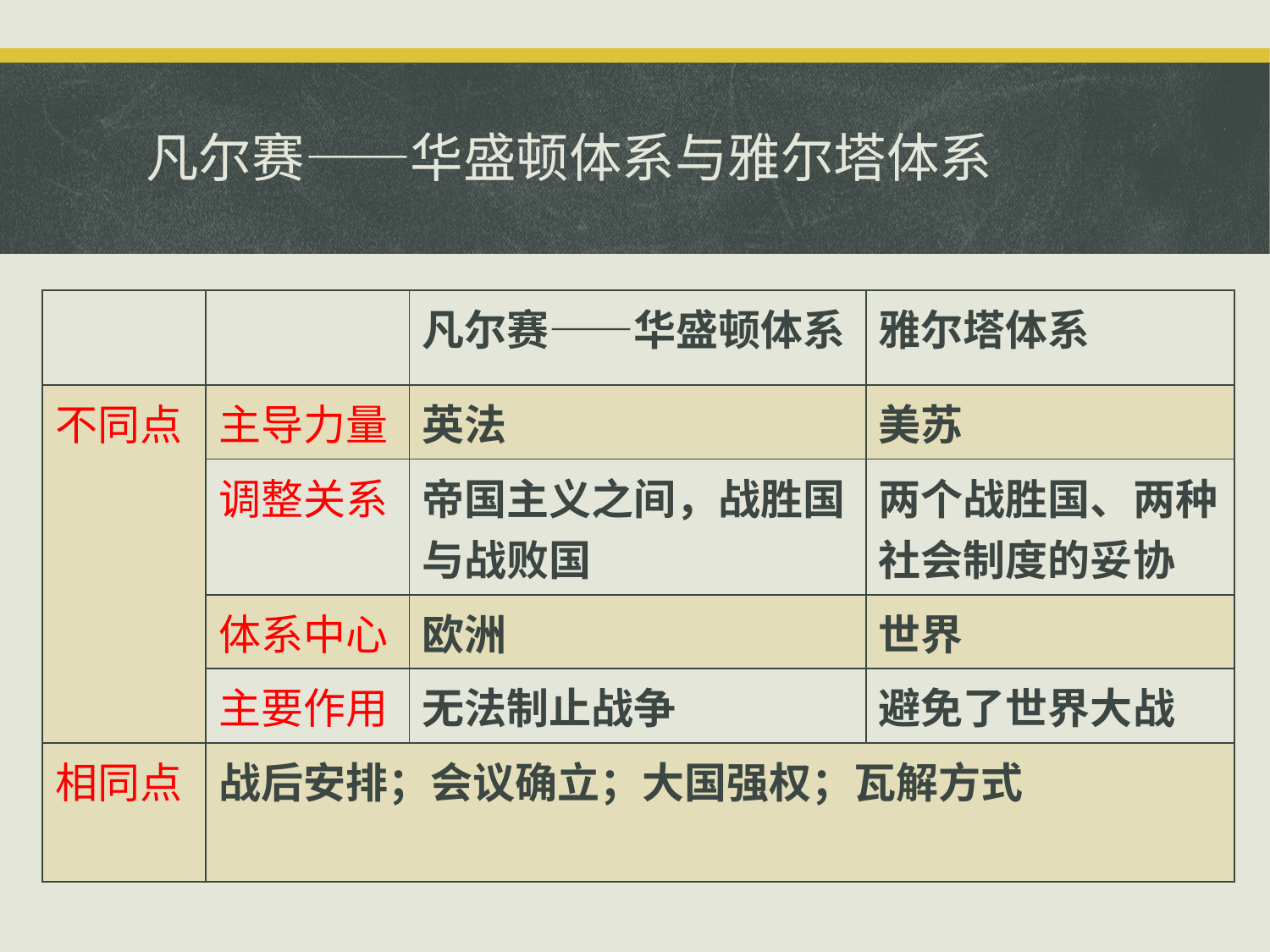

# 凡尔赛——华盛顿体系与雅尔塔体系
|  |  | 凡尔赛——华盛顿体系 | 雅尔塔体系 |
| --- | --- | --- | --- |
| 不同点 | 主导力量 | 英法 | 美苏 |
|  | 调整关系 | 帝国主义之间，战胜国与战败国 | 两个战胜国、两种社会制度的妥协 |
|  | 体系中心 | 欧洲 | 世界 |
|  | 主要作用 | 无法制止战争 | 避免了世界大战 |
| 相同点 | 战后安排；会议确立；大国强权；瓦解方式 |  |  |